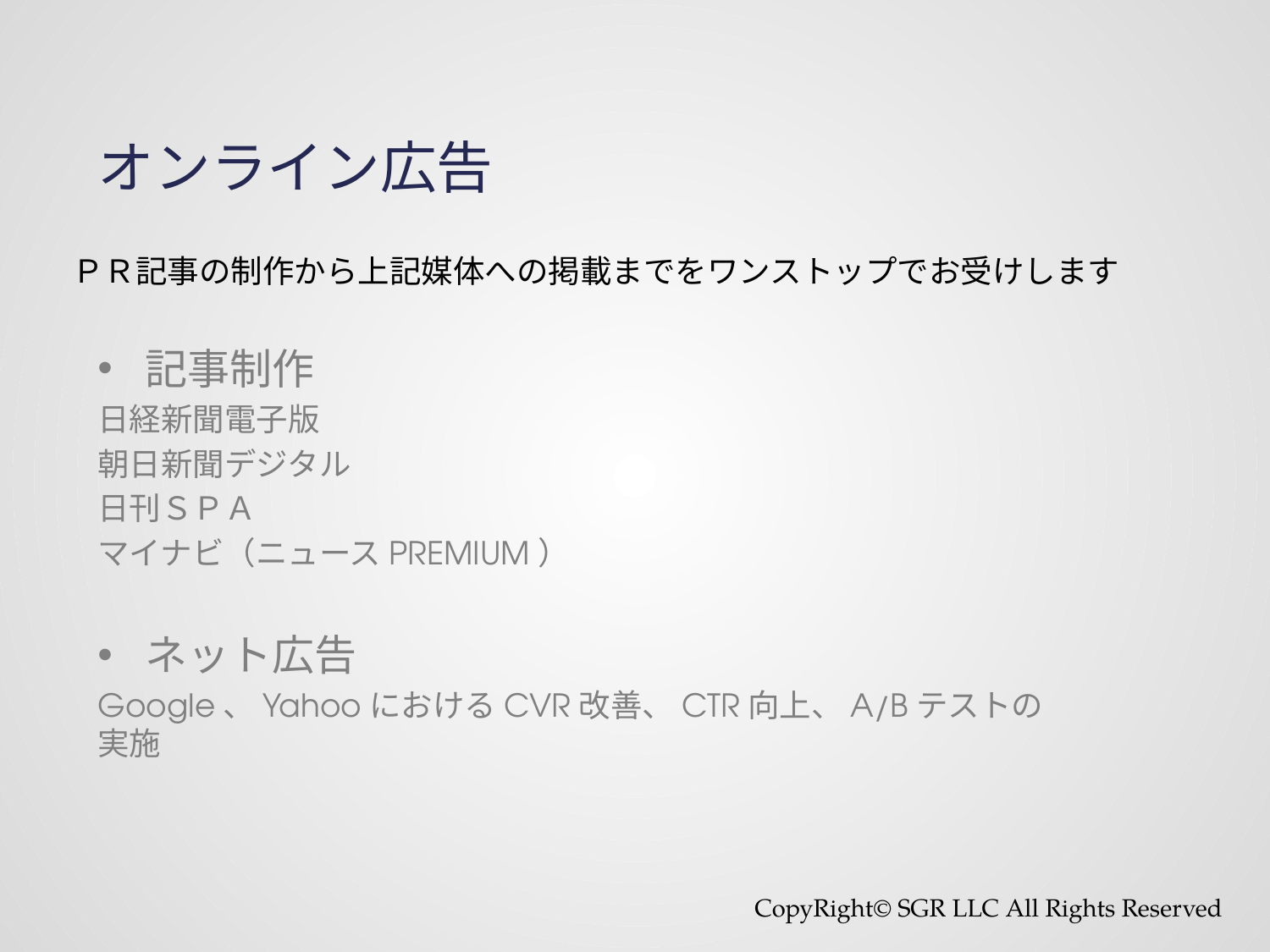

# オンライン広告
ＰＲ記事の制作から上記媒体への掲載までをワンストップでお受けします
記事制作
日経新聞電子版
朝日新聞デジタル
日刊ＳＰＡ
マイナビ（ニュースPREMIUM）

ネット広告
Google、YahooにおけるCVR改善、CTR向上、A/Bテストの実施

CopyRight© SGR LLC All Rights Reserved